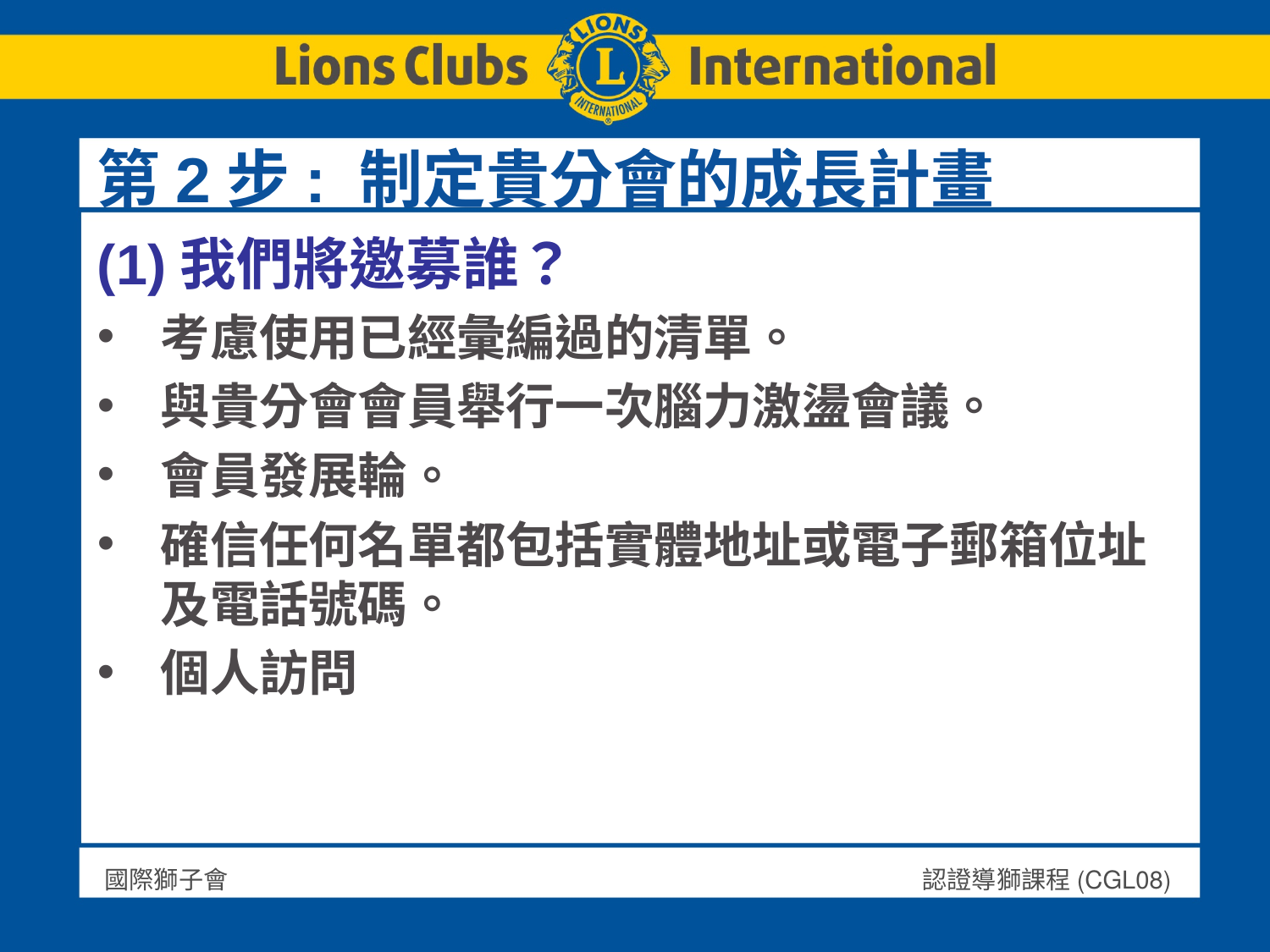

# 第2步: 制定貴分會的成長計畫
(1)我們將邀募誰？
考慮使用已經彙編過的清單。
與貴分會會員舉行一次腦力激盪會議。
會員發展輪。
確信任何名單都包括實體地址或電子郵箱位址及電話號碼。
個人訪問